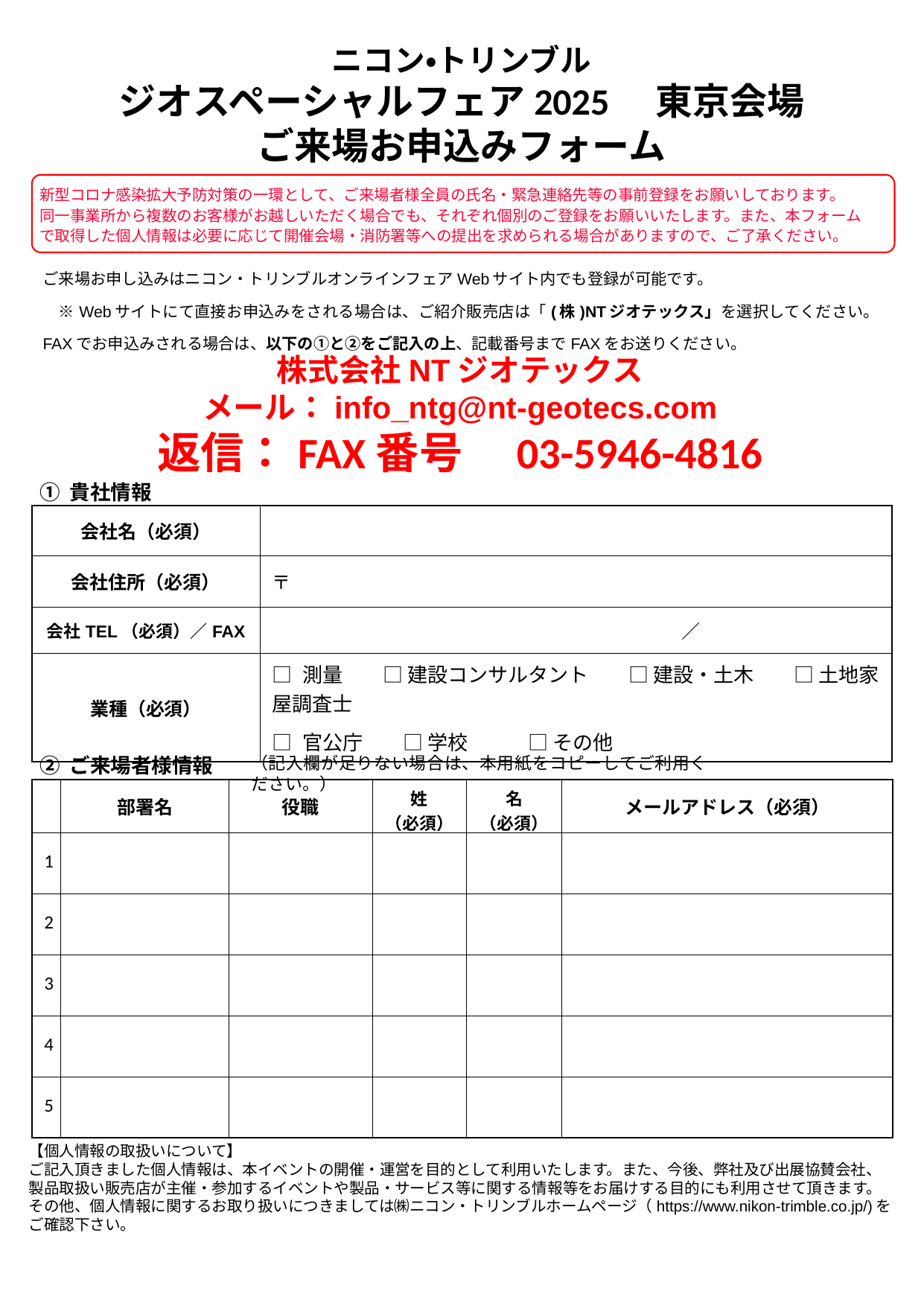

ニコン・トリンブル
ジオスペーシャルフェア2025　東京会場
ご来場お申込みフォーム
FAX申込用フォーム

新型コロナ感染拡大予防対策の一環として、ご来場者様全員の氏名・緊急連絡先等の事前登録をお願いしております。
同一事業所から複数のお客様がお越しいただく場合でも、それぞれ個別のご登録をお願いいたします。また、本フォームで取得した個人情報は必要に応じて開催会場・消防署等への提出を求められる場合がありますので、ご了承ください。
ご来場お申し込みはニコン・トリンブルオンラインフェアWebサイト内でも登録が可能です。
　※Webサイトにて直接お申込みをされる場合は、ご紹介販売店は「(株)NTジオテックス」を選択してください。
FAXでお申込みされる場合は、以下の①と②をご記入の上、記載番号までFAXをお送りください。

株式会社NTジオテックス
メール：info_ntg@nt-geotecs.com
返信：FAX番号　03-5946-4816
① 貴社情報
| 会社名（必須） |  |
| --- | --- |
| 会社住所（必須） | 〒 |
| 会社TEL（必須）／FAX | ／ |
| 業種（必須） | □ 測量　　□ 建設コンサルタント　　□ 建設・土木　　□ 土地家屋調査士　　 □ 官公庁　　□ 学校　　　□ その他 |
② ご来場者様情報
（記入欄が足りない場合は、本用紙をコピーしてご利用ください。）
|  | 部署名 | 役職 | 姓 （必須） | 名 （必須） | メールアドレス（必須） |
| --- | --- | --- | --- | --- | --- |
| 1 |  |  |  |  |  |
| 2 |  |  |  |  |  |
| 3 |  |  |  |  |  |
| 4 |  |  |  |  |  |
| 5 |  |  |  |  |  |
【個人情報の取扱いについて】
ご記入頂きました個人情報は、本イベントの開催・運営を目的として利用いたします。また、今後、弊社及び出展協賛会社、製品取扱い販売店が主催・参加するイベントや製品・サービス等に関する情報等をお届けする目的にも利用させて頂きます。その他、個人情報に関するお取り扱いにつきましては㈱ニコン・トリンブルホームページ（https://www.nikon-trimble.co.jp/)をご確認下さい。